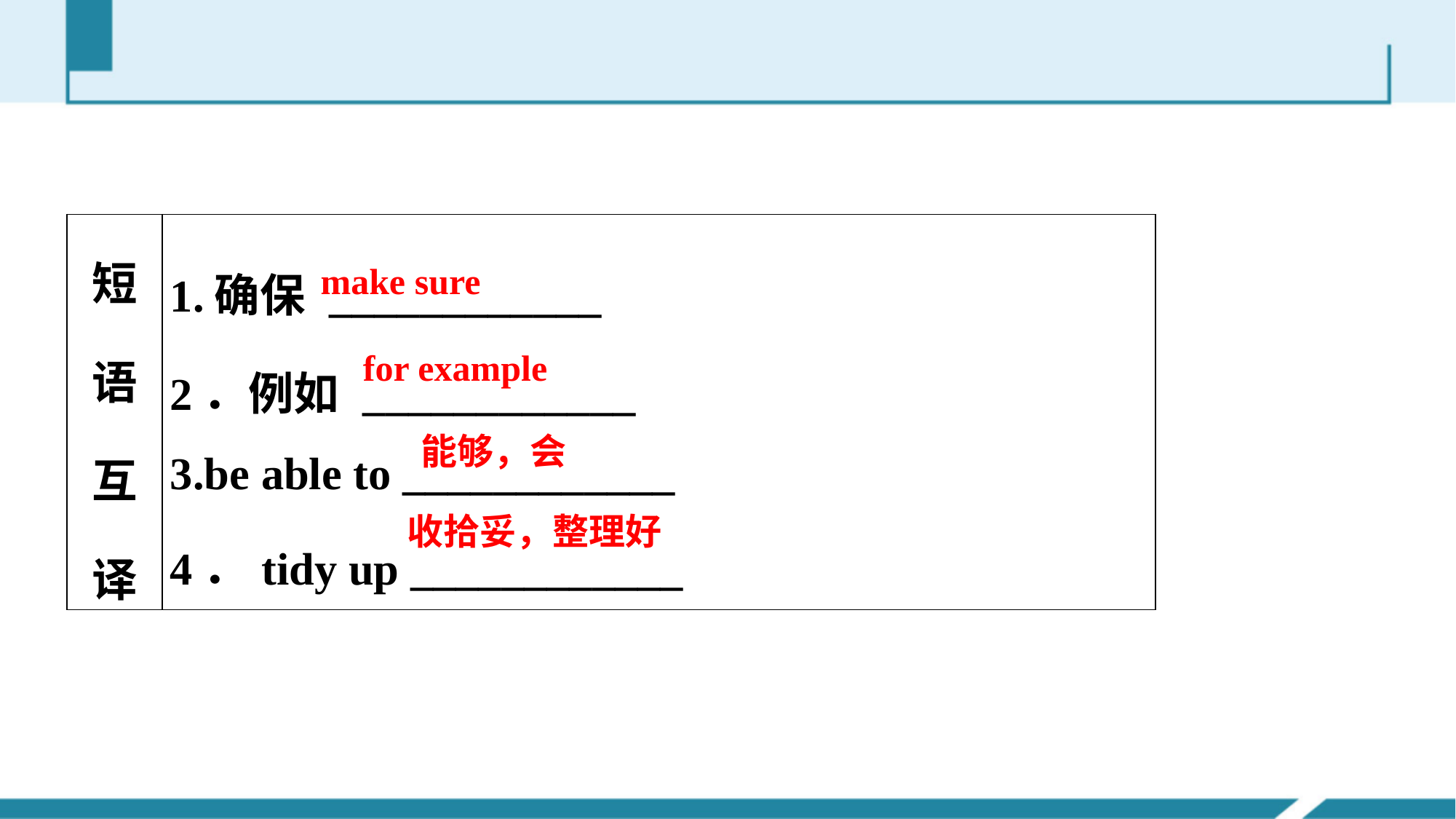

| 短语互译 | 1.确保 \_\_\_\_\_\_\_\_\_\_\_\_ 2．例如 \_\_\_\_\_\_\_\_\_\_\_\_ 3.be able to \_\_\_\_\_\_\_\_\_\_\_\_ 4．tidy up \_\_\_\_\_\_\_\_\_\_\_\_ |
| --- | --- |
make sure
for example
能够，会
收拾妥，整理好